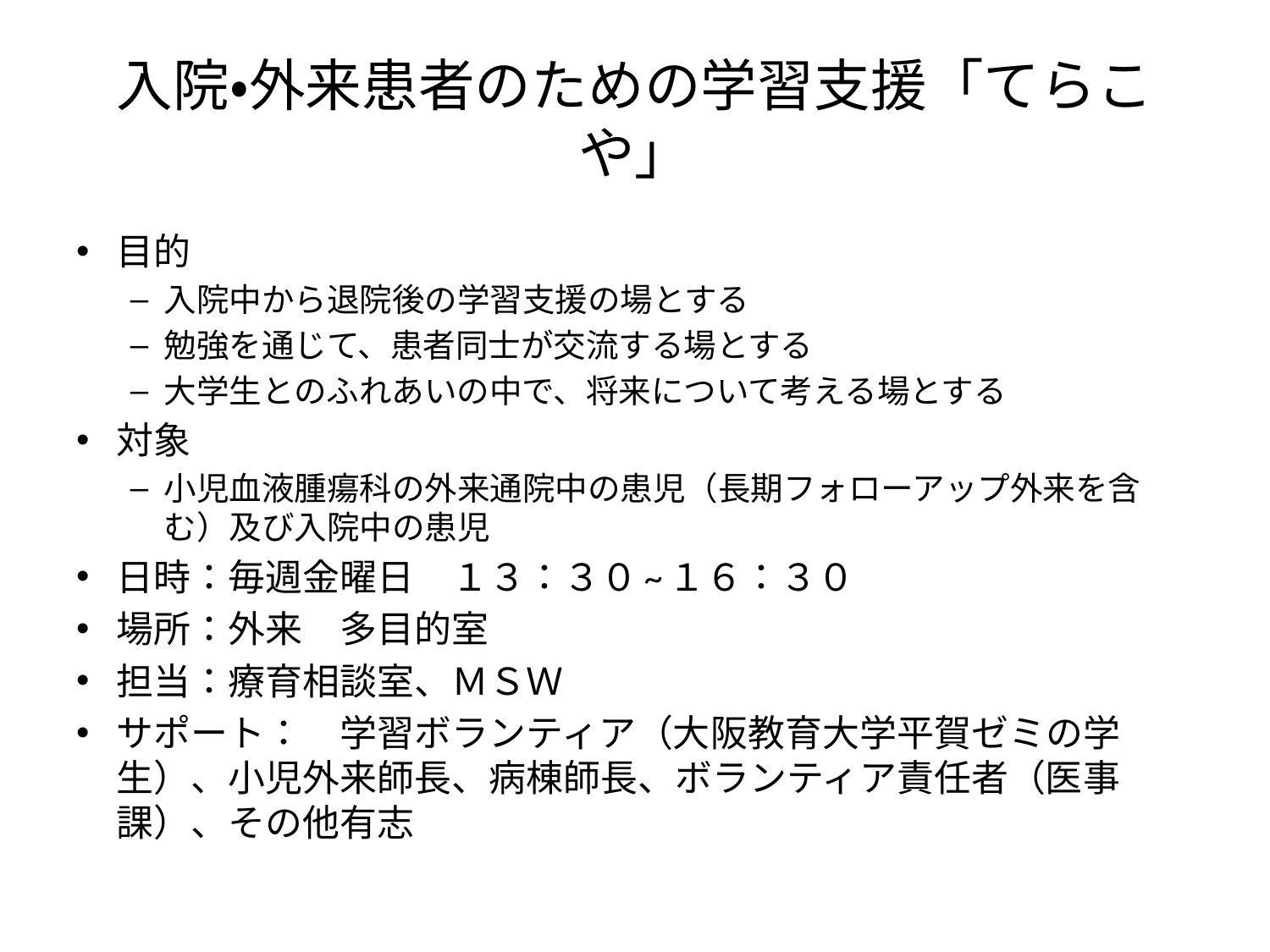

# 入院・外来患者のための学習支援「てらこや」
目的
入院中から退院後の学習支援の場とする
勉強を通じて、患者同士が交流する場とする
大学生とのふれあいの中で、将来について考える場とする
対象
小児血液腫瘍科の外来通院中の患児（長期フォローアップ外来を含む）及び入院中の患児
日時：毎週金曜日　１３：３０~１６：３０
場所：外来　多目的室
担当：療育相談室、ＭＳＷ
サポート：　学習ボランティア（大阪教育大学平賀ゼミの学生）、小児外来師長、病棟師長、ボランティア責任者（医事課）、その他有志